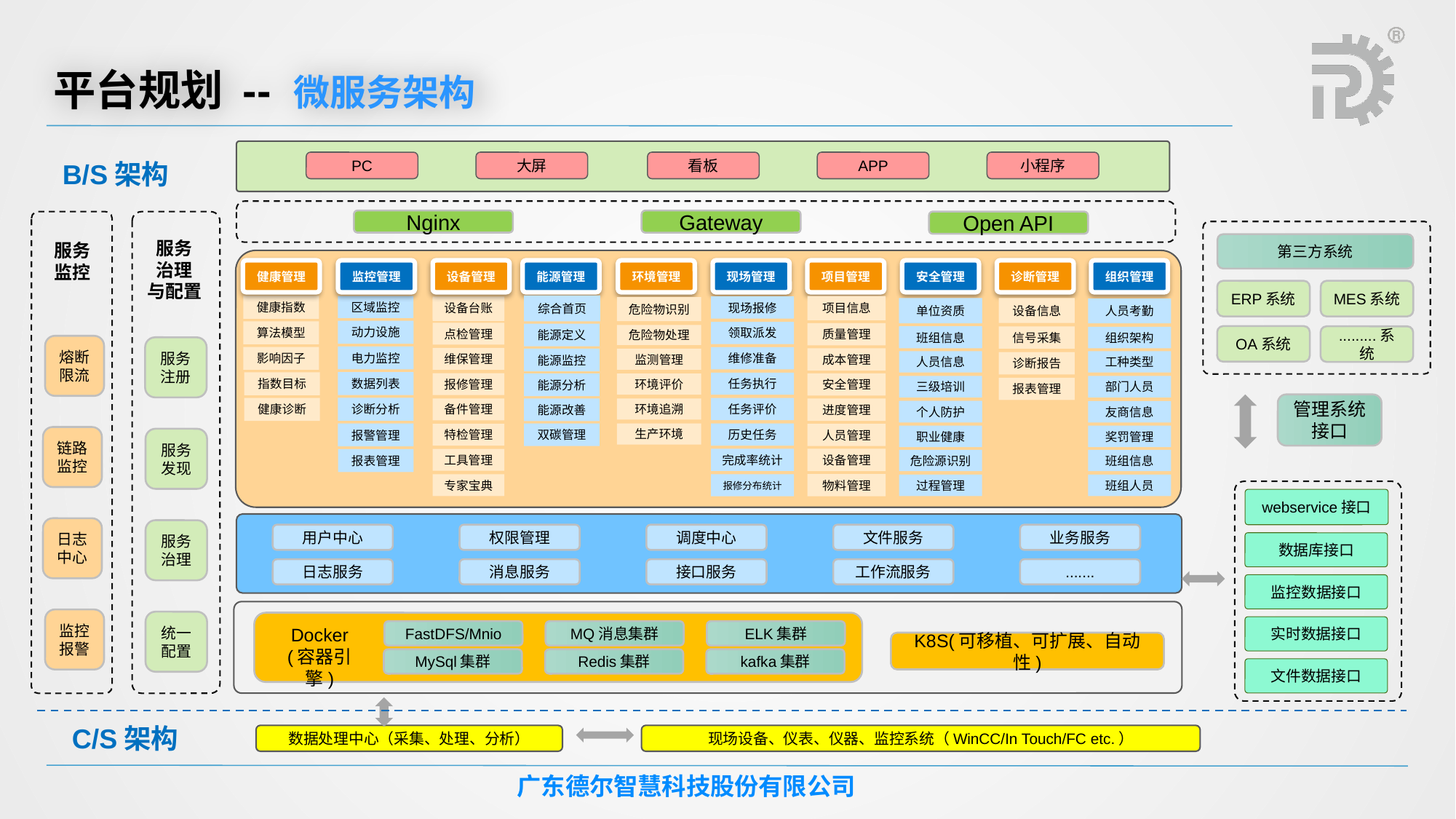

平台规划 -- 微服务架构

B/S架构
PC
大屏
看板
APP
小程序

Nginx
Gateway
Open API

服务
治理
与配置
服务
监控
第三方系统

健康管理
监控管理
设备管理
能源管理
环境管理
现场管理
项目管理
安全管理
诊断管理
组织管理
ERP系统
MES系统
综合首页
健康指数
区域监控
项目信息
现场报修
设备台账
危险物识别
设备台账
单位资质
设备信息
单位资质
人员考勤
动力设施
算法模型
领取派发
点检管理
质量管理
能源定义
危险物处理
OA系统
班组信息
.........系统
信号采集
班组信息
组织架构
熔断限流
服务注册
电力监控
影响因子
维修准备
维保管理
成本管理
能源监控
监测管理
人员信息
工种类型
诊断报告
数据列表
指数目标
任务执行
报修管理
安全管理
能源分析
环境评价
三级培训
部门人员
报表管理

管理系统
接口
诊断分析
健康诊断
任务评价
能源改善
备件管理
环境追溯
进度管理
个人防护
个人防护
友商信息
双碳管理
历史任务
生产环境
报警管理
特检管理
人员管理
职业健康
奖罚管理
链路监控
服务发现
完成率统计
设备管理
工具管理
报表管理
危险源识别
班组信息
物料管理
报修分布统计
专家宝典
过程管理
班组人员

webservice接口

日志中心
服务治理
用户中心
权限管理
调度中心
文件服务
业务服务
数据库接口

日志服务
消息服务
接口服务
工作流服务
.......
监控数据接口

监控报警
统一配置

实时数据接口
Docker
(容器引擎)
FastDFS/Mnio
MQ消息集群
ELK集群
K8S(可移植、可扩展、自动性)
MySql集群
Redis集群
kafka集群
文件数据接口

C/S架构
数据处理中心（采集、处理、分析）
现场设备、仪表、仪器、监控系统（WinCC/In Touch/FC etc.）